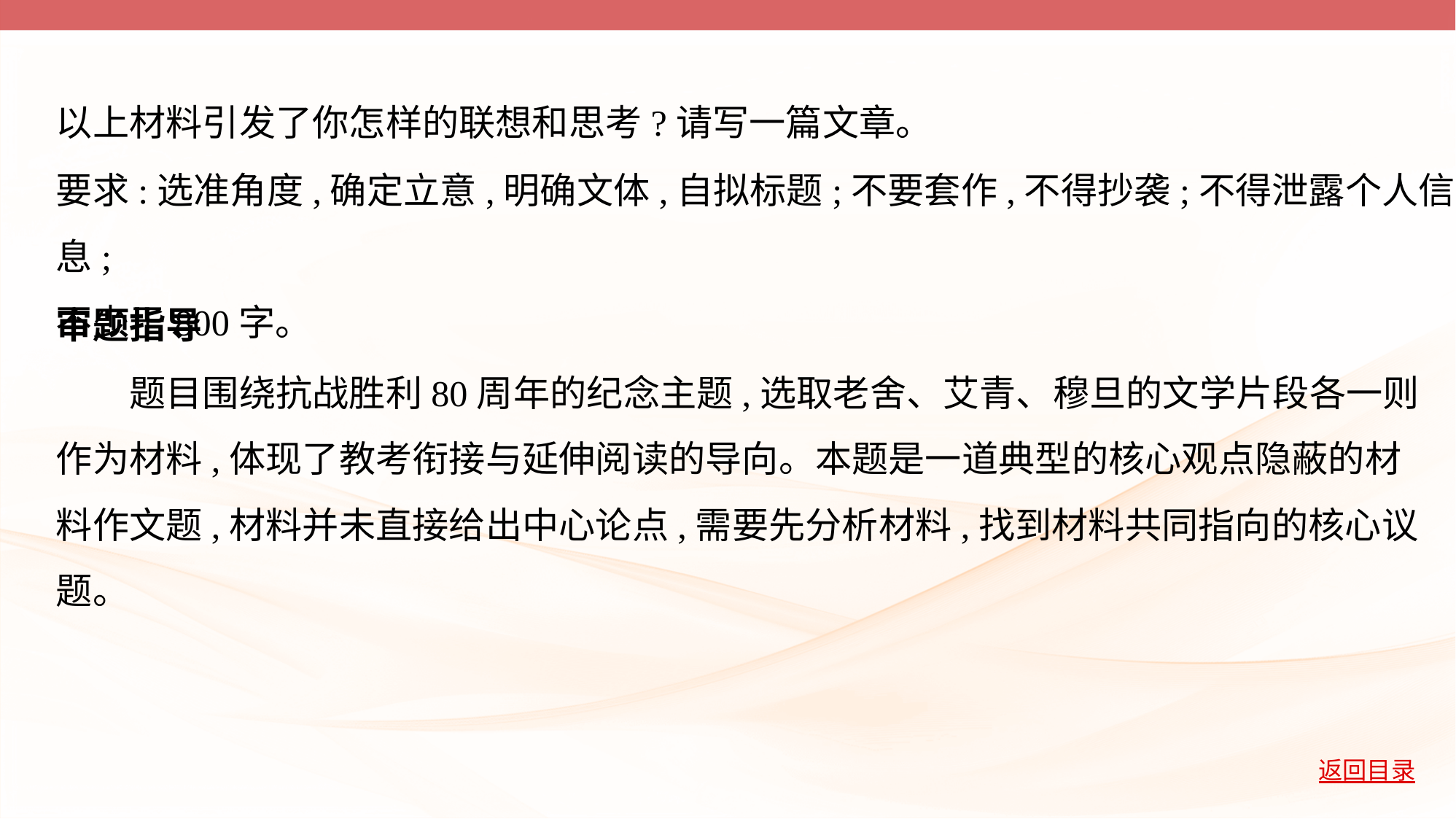

以上材料引发了你怎样的联想和思考?请写一篇文章。
要求:选准角度,确定立意,明确文体,自拟标题;不要套作,不得抄袭;不得泄露个人信息;
不少于800字。
审题指导
　　题目围绕抗战胜利80周年的纪念主题,选取老舍、艾青、穆旦的文学片段各一则
作为材料,体现了教考衔接与延伸阅读的导向。本题是一道典型的核心观点隐蔽的材
料作文题,材料并未直接给出中心论点,需要先分析材料,找到材料共同指向的核心议
题。